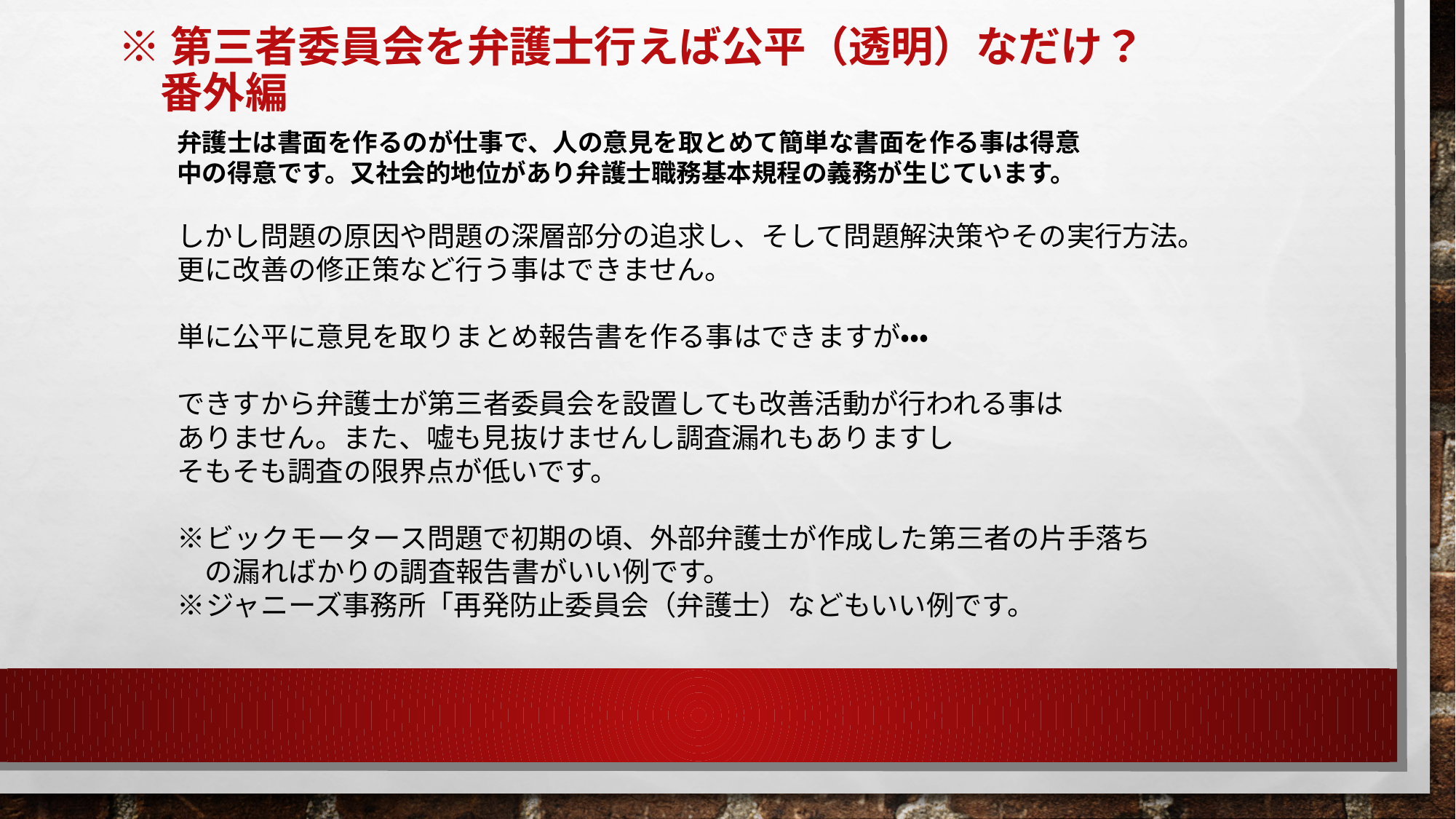

# ※第三者委員会を弁護士行えば公平（透明）なだけ？ 　番外編

弁護士は書面を作るのが仕事で、人の意見を取とめて簡単な書面を作る事は得意
中の得意です。又社会的地位があり弁護士職務基本規程の義務が生じています。

しかし問題の原因や問題の深層部分の追求し、そして問題解決策やその実行方法。
更に改善の修正策など行う事はできません。

単に公平に意見を取りまとめ報告書を作る事はできますが・・・

できすから弁護士が第三者委員会を設置しても改善活動が行われる事は
ありません。また、嘘も見抜けませんし調査漏れもありますし
そもそも調査の限界点が低いです。

※ビックモータース問題で初期の頃、外部弁護士が作成した第三者の片手落ち
　の漏ればかりの調査報告書がいい例です。
※ジャニーズ事務所「再発防止委員会（弁護士）などもいい例です。